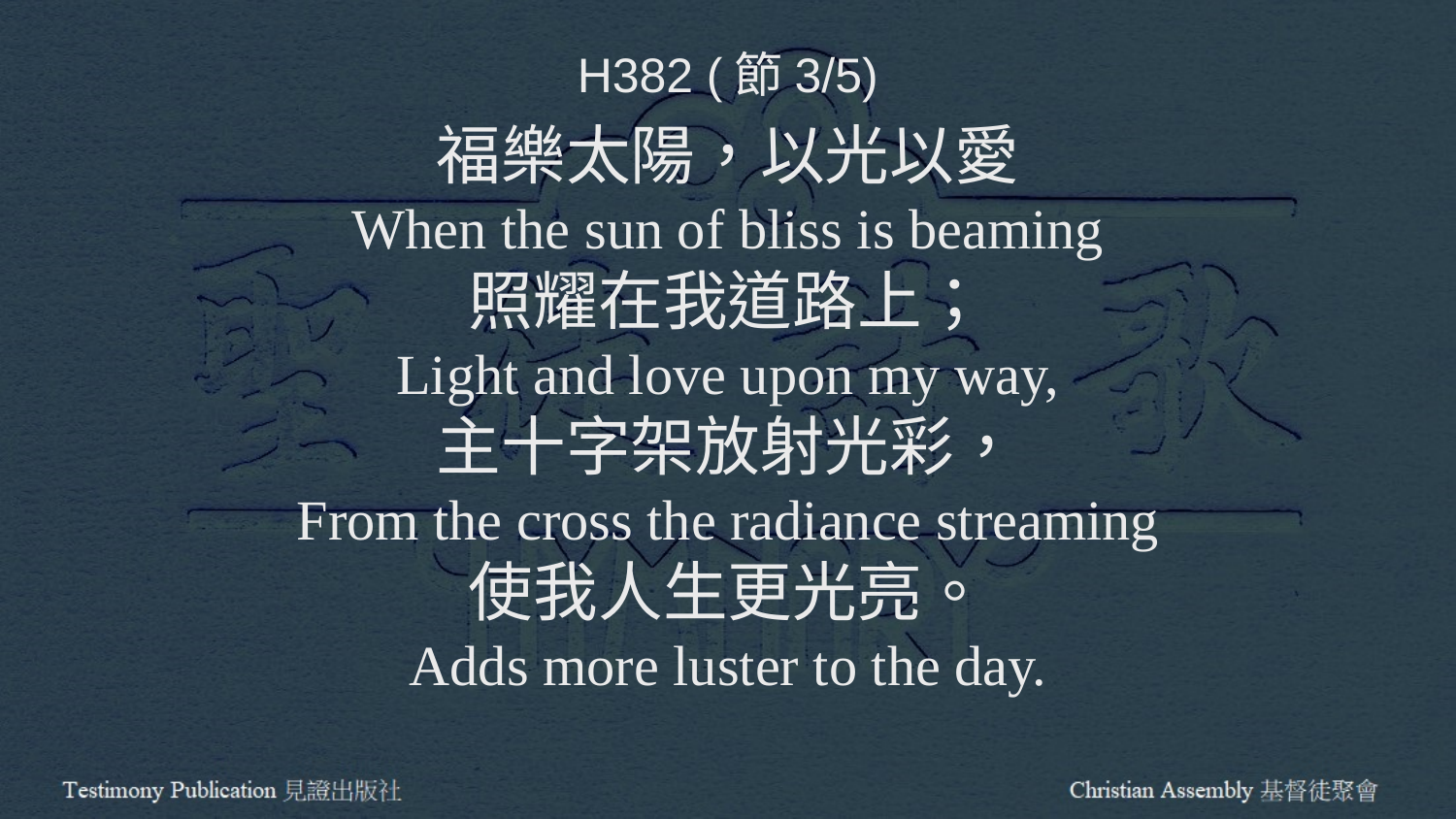

H382 (節3/5)
福樂太陽，以光以愛
When the sun of bliss is beaming
照耀在我道路上；
Light and love upon my way,
主十字架放射光彩，
From the cross the radiance streaming
使我人生更光亮。
Adds more luster to the day.